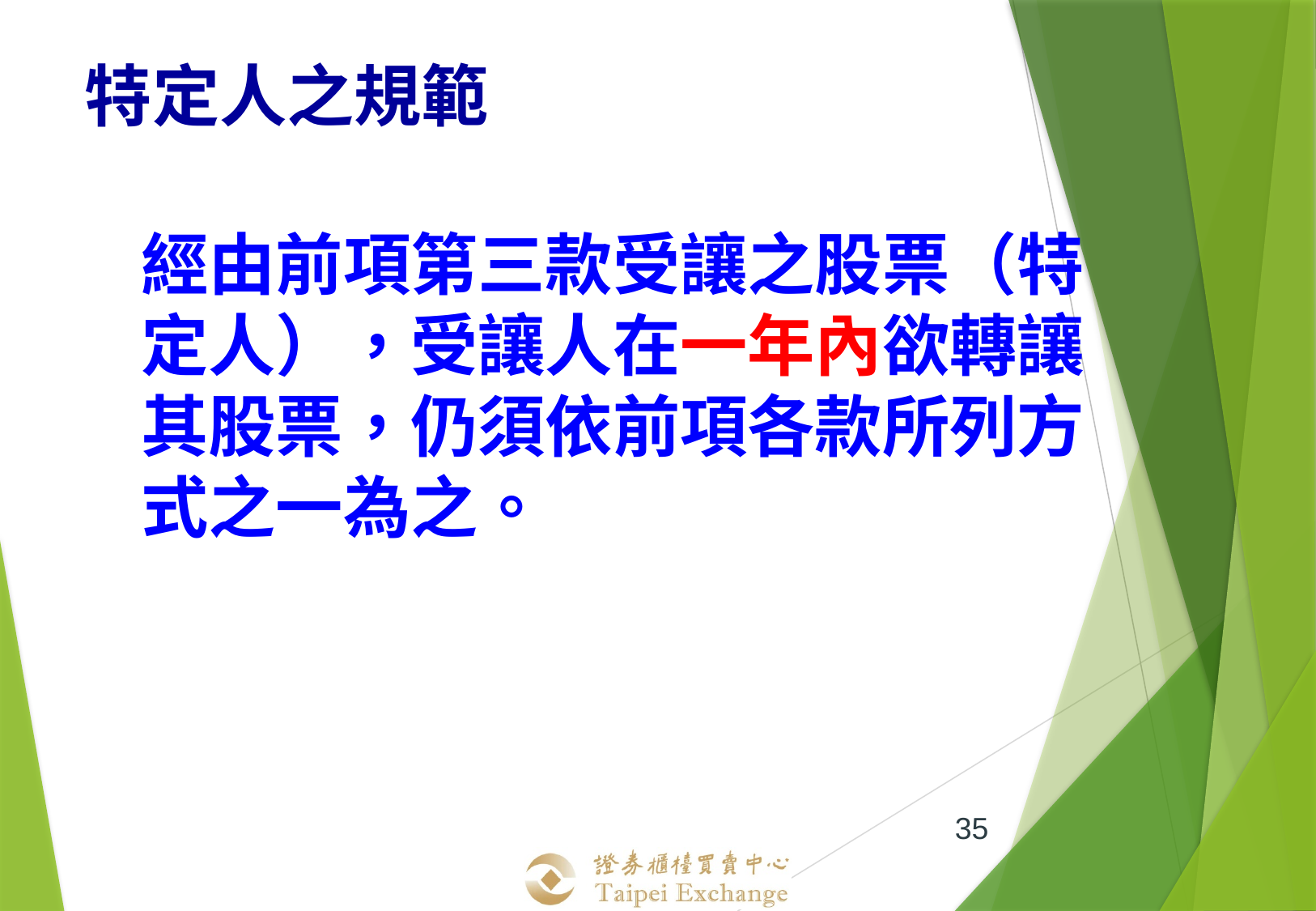

特定人之規範
經由前項第三款受讓之股票（特定人），受讓人在一年內欲轉讓其股票，仍須依前項各款所列方式之一為之。
35